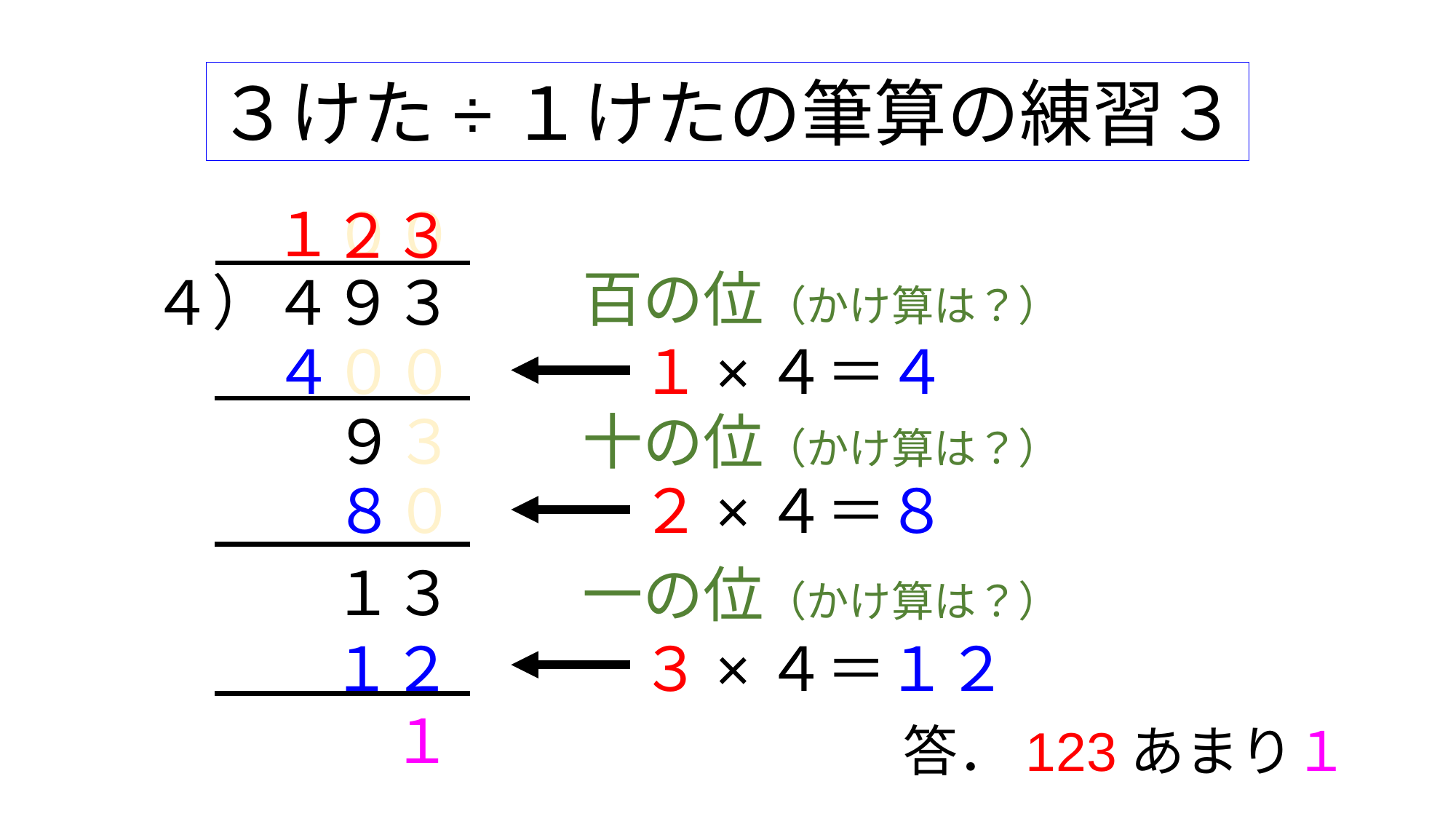

３けた÷１けたの筆算の練習３
１００
２
３
百の位（かけ算は？）
４）４９３
４００
１×４＝４
十の位（かけ算は？）
９３
８０
２×４＝８
１３
一の位（かけ算は？）
１２
３×４＝１２
１
答．123あまり１